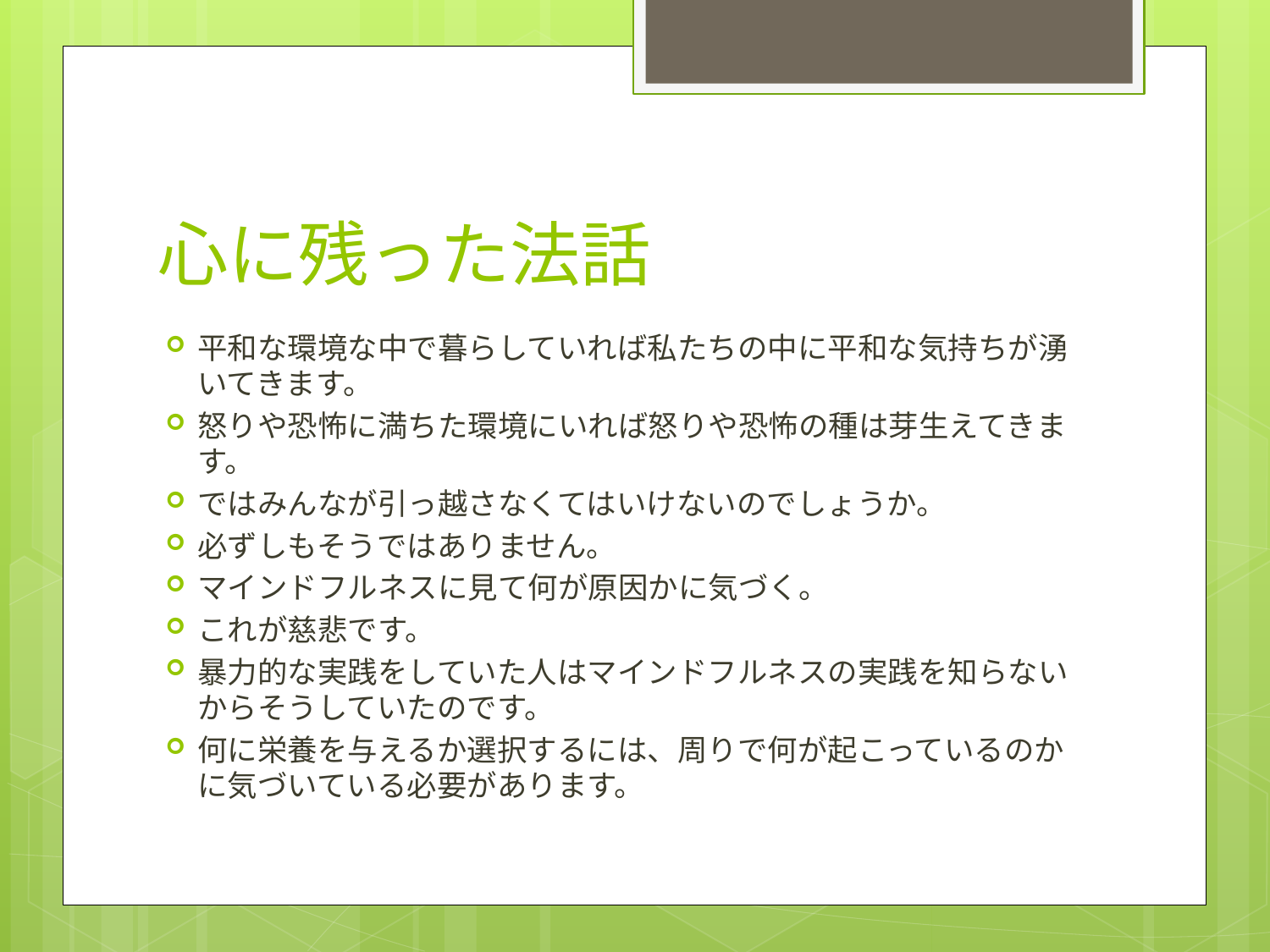

# 心に残った法話
平和な環境な中で暮らしていれば私たちの中に平和な気持ちが湧いてきます。
怒りや恐怖に満ちた環境にいれば怒りや恐怖の種は芽生えてきます。
ではみんなが引っ越さなくてはいけないのでしょうか。
必ずしもそうではありません。
マインドフルネスに見て何が原因かに気づく。
これが慈悲です。
暴力的な実践をしていた人はマインドフルネスの実践を知らないからそうしていたのです。
何に栄養を与えるか選択するには、周りで何が起こっているのかに気づいている必要があります。